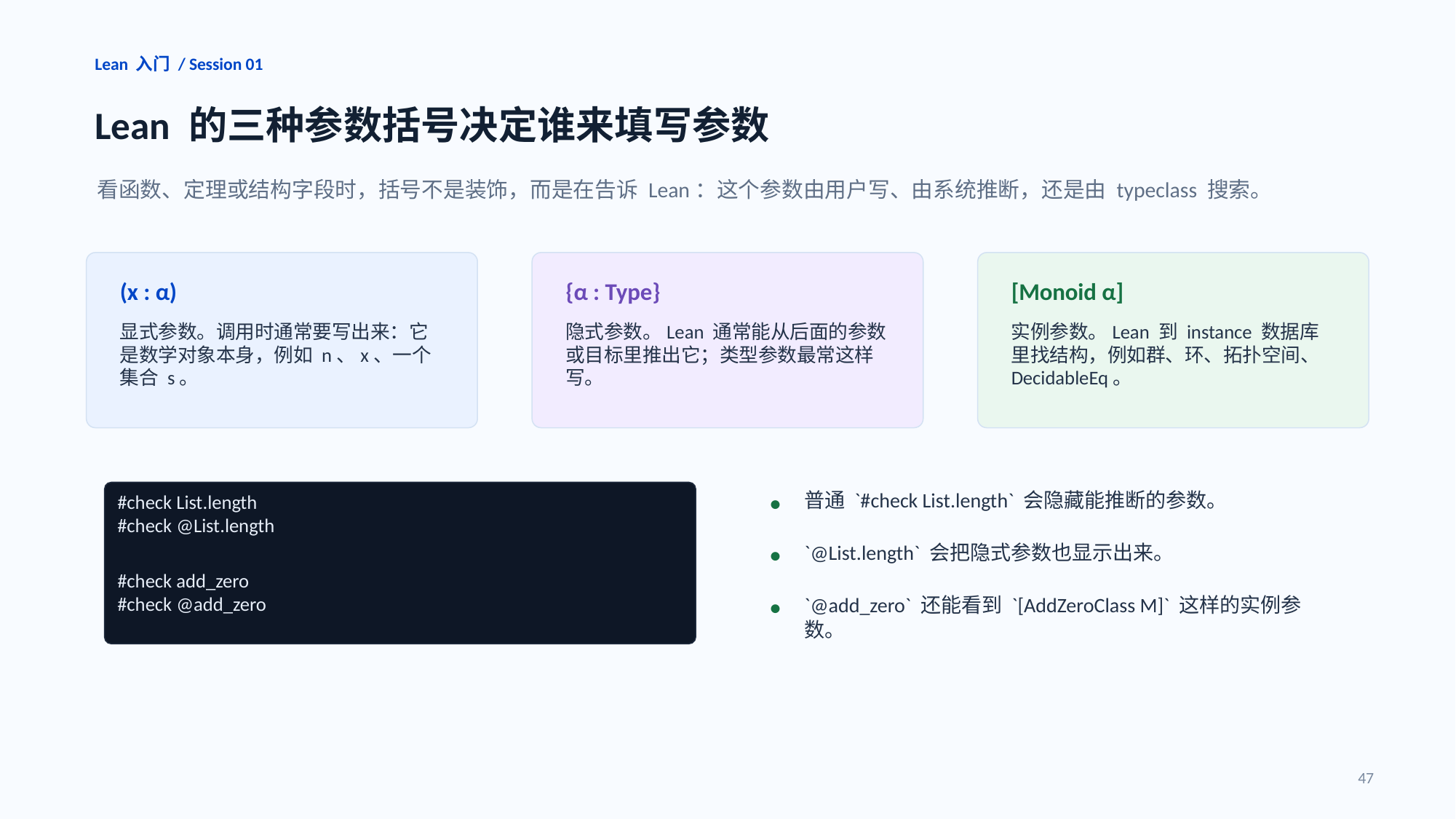

Lean 入门 / Session 01
Lean 的三种参数括号决定谁来填写参数
看函数、定理或结构字段时，括号不是装饰，而是在告诉 Lean：这个参数由用户写、由系统推断，还是由 typeclass 搜索。

(x : α)
{α : Type}
[Monoid α]
显式参数。调用时通常要写出来：它是数学对象本身，例如 n、x、一个集合 s。
隐式参数。Lean 通常能从后面的参数或目标里推出它；类型参数最常这样写。
实例参数。Lean 到 instance 数据库里找结构，例如群、环、拓扑空间、DecidableEq。
#check List.length
#check @List.length

#check add_zero
#check @add_zero
普通 `#check List.length` 会隐藏能推断的参数。
•
`@List.length` 会把隐式参数也显示出来。
•
`@add_zero` 还能看到 `[AddZeroClass M]` 这样的实例参数。
•
47